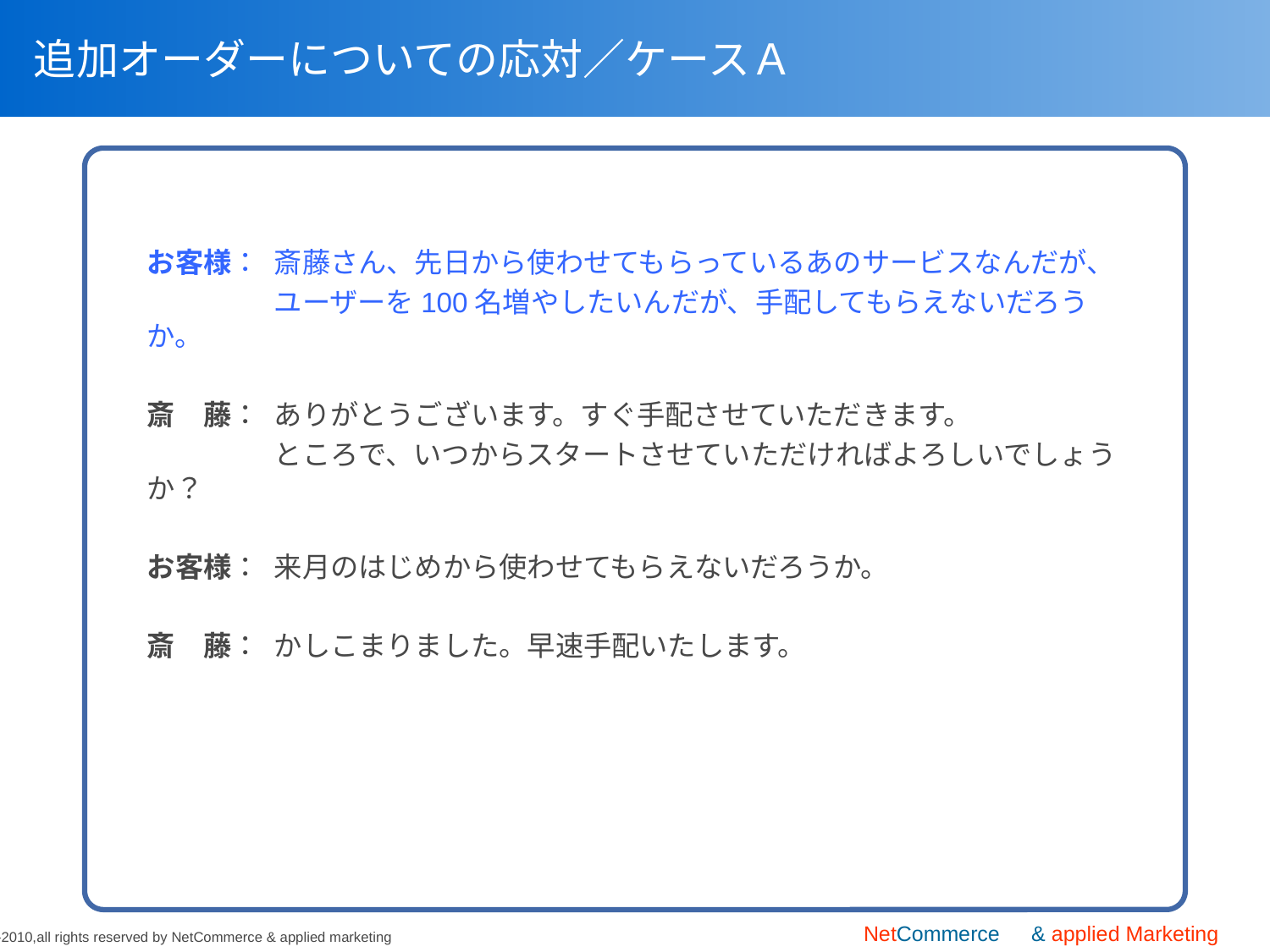

# 追加オーダーについての応対／ケースＡ

お客様：	斎藤さん、先日から使わせてもらっているあのサービスなんだが、
	ユーザーを100名増やしたいんだが、手配してもらえないだろうか。

斎　藤：	ありがとうございます。すぐ手配させていただきます。
	ところで、いつからスタートさせていただければよろしいでしょうか？

お客様：	来月のはじめから使わせてもらえないだろうか。

斎　藤：	かしこまりました。早速手配いたします。